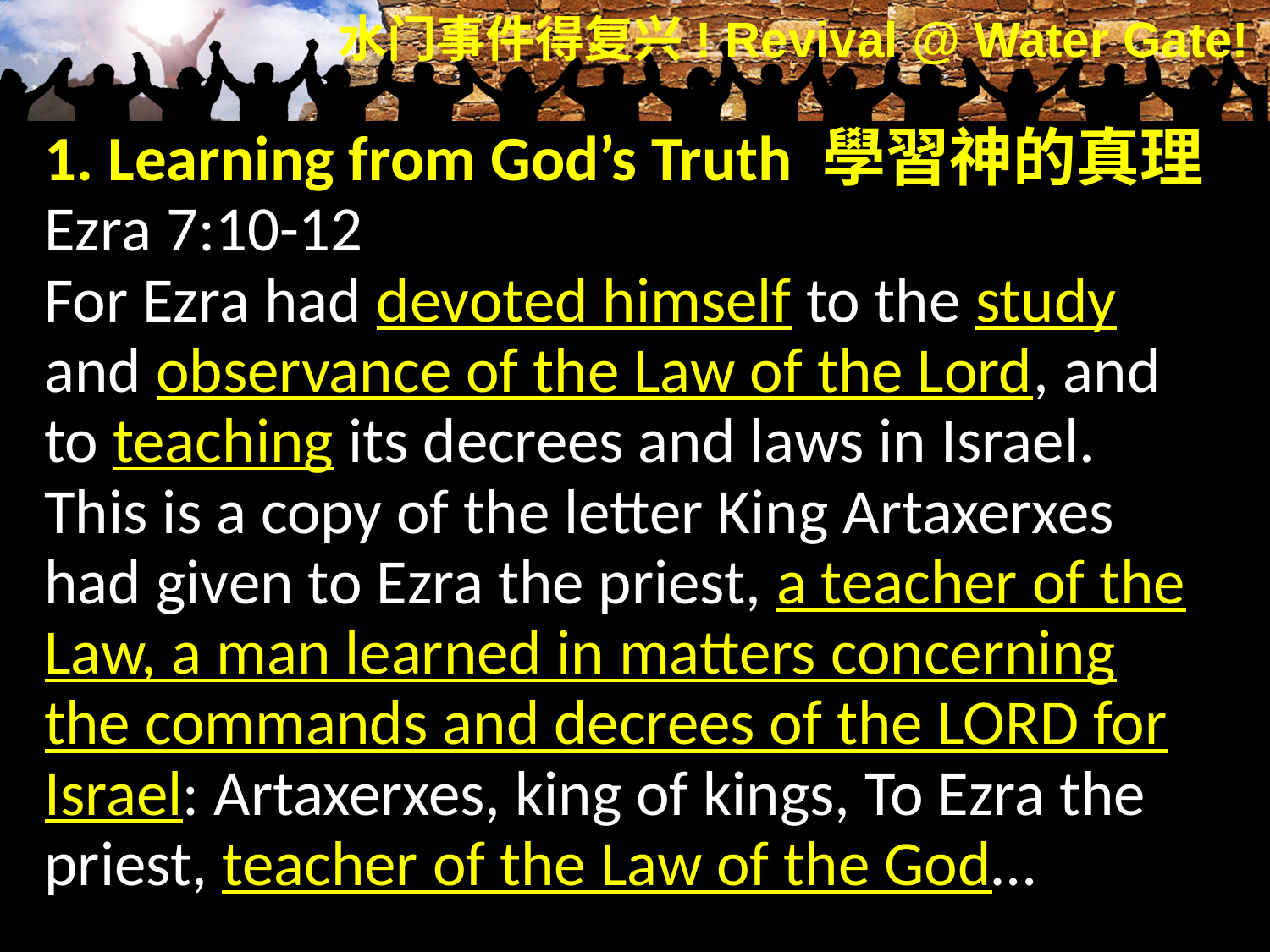

1. Learning from God’s Truth 學習神的真理
Ezra 7:10-12
For Ezra had devoted himself to the study and observance of the Law of the Lord, and to teaching its decrees and laws in Israel.
This is a copy of the letter King Artaxerxes had given to Ezra the priest, a teacher of the Law, a man learned in matters concerning the commands and decrees of the Lord for Israel: Artaxerxes, king of kings, To Ezra the priest, teacher of the Law of the God…